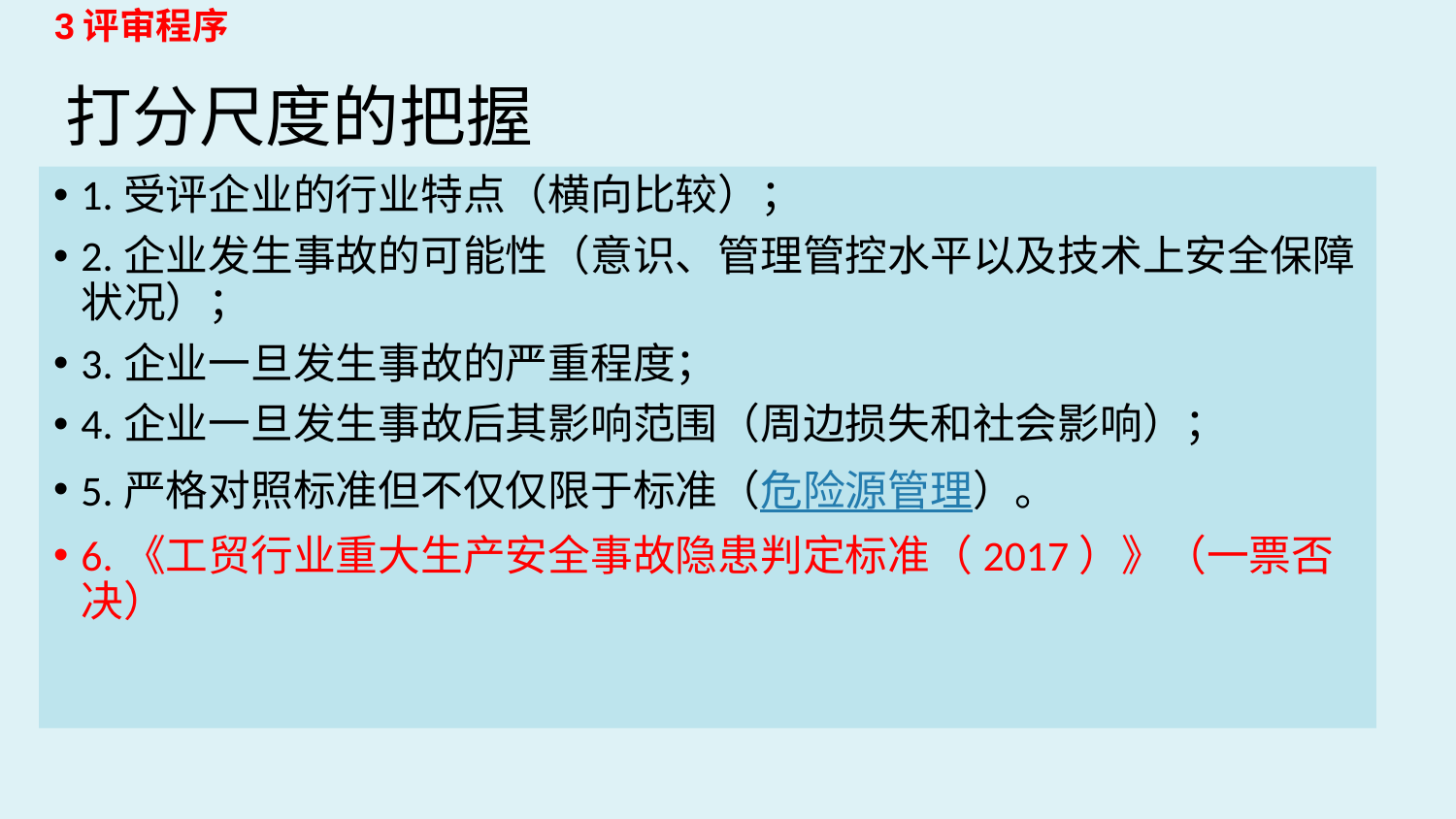

3评审程序
# 打分尺度的把握
1.受评企业的行业特点（横向比较）；
2.企业发生事故的可能性（意识、管理管控水平以及技术上安全保障状况）；
3.企业一旦发生事故的严重程度；
4.企业一旦发生事故后其影响范围（周边损失和社会影响）；
5.严格对照标准但不仅仅限于标准（危险源管理）。
6.《工贸行业重大生产安全事故隐患判定标准（2017）》（一票否决）